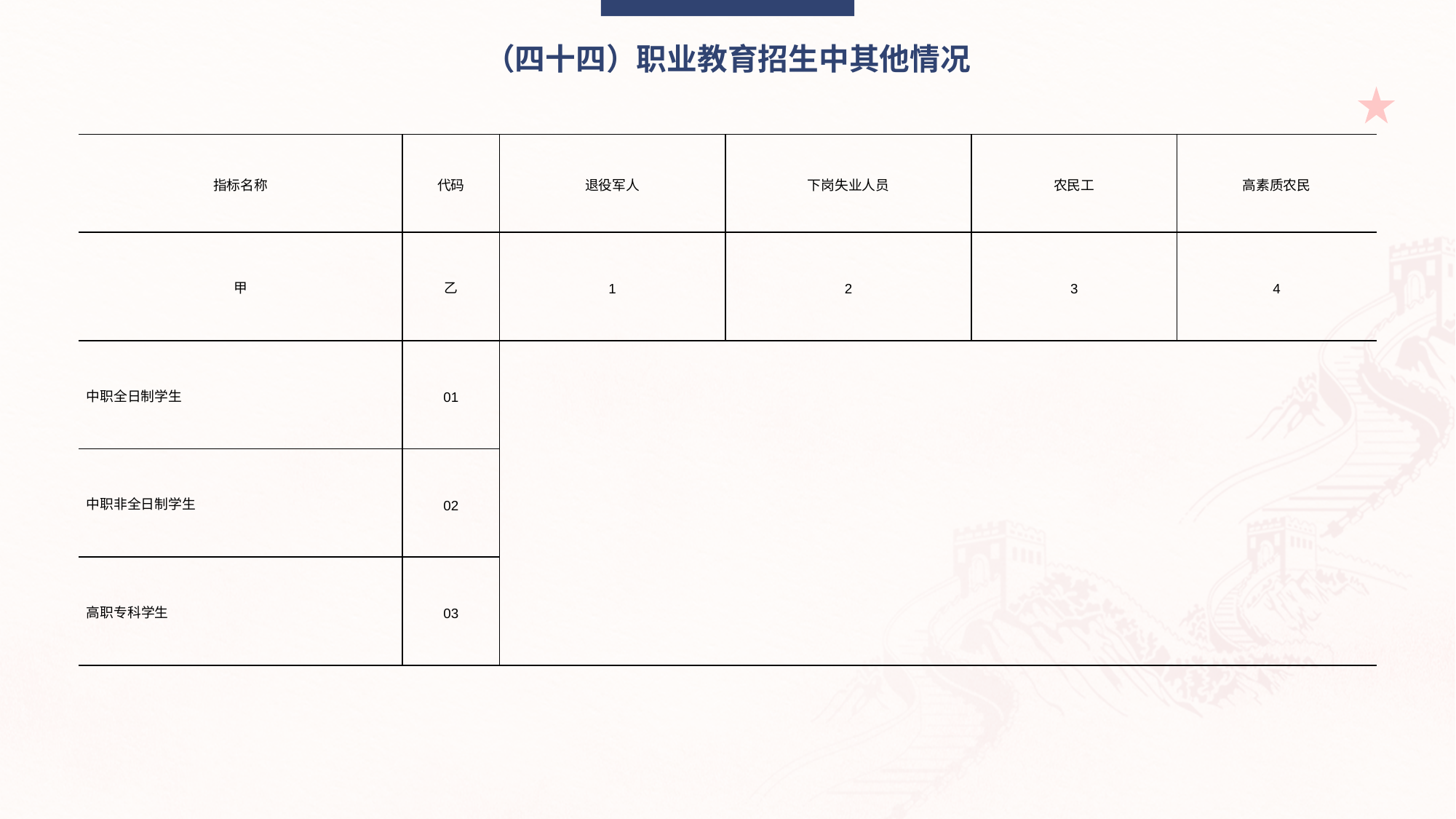

（四十四）职业教育招生中其他情况
| 指标名称 | 代码 | 退役军人 | 下岗失业人员 | 农民工 | 高素质农民 |
| --- | --- | --- | --- | --- | --- |
| 甲 | 乙 | 1 | 2 | 3 | 4 |
| 中职全日制学生 | 01 |  |  |  |  |
| 中职非全日制学生 | 02 |  |  |  |  |
| 高职专科学生 | 03 |  |  |  |  |